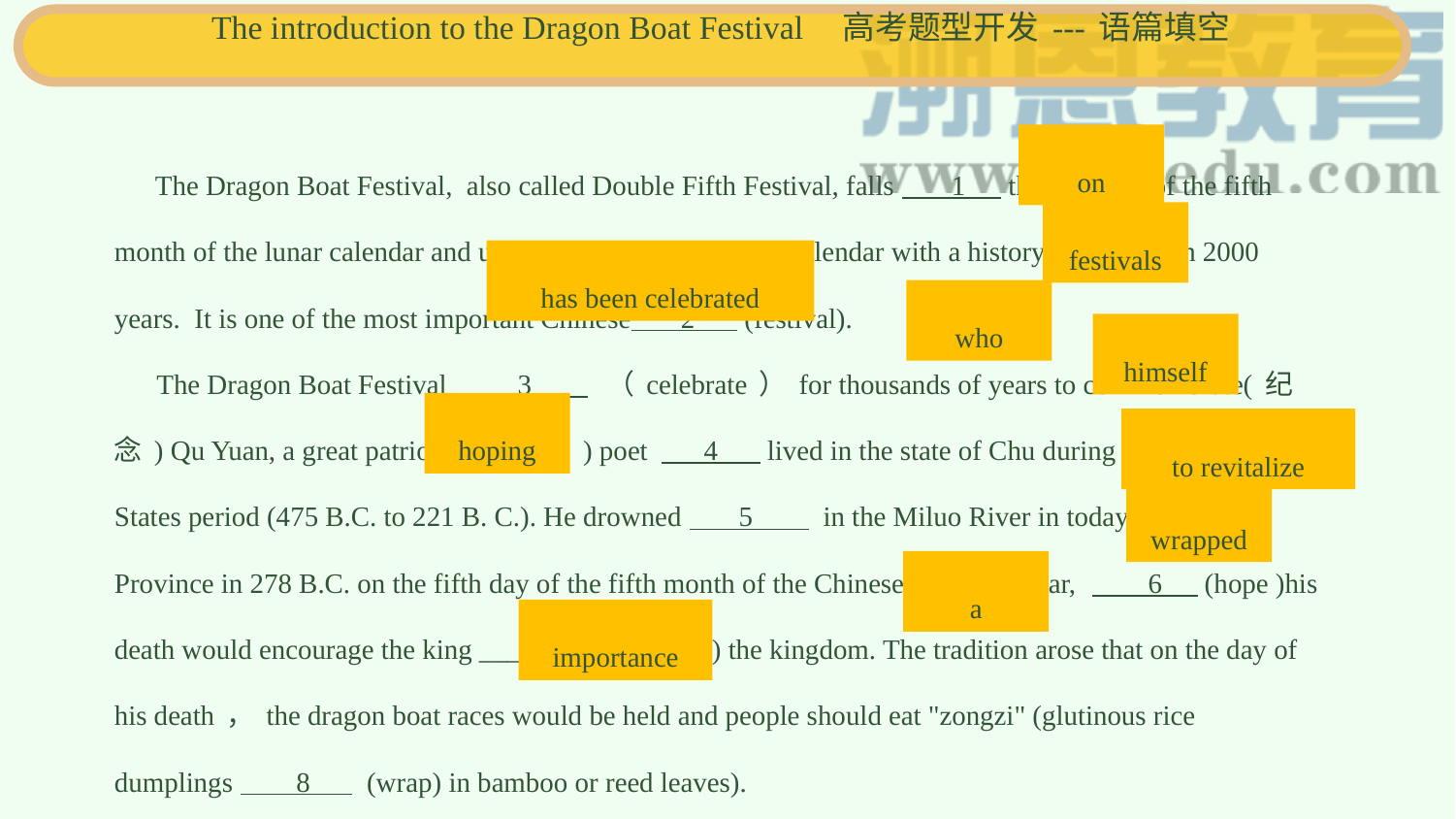

The introduction to the Dragon Boat Festival   高考题型开发---语篇填空

on
        The Dragon Boat Festival,  also called Double Fifth Festival, falls        1      the fifth day of the fifth month of the lunar calendar and usually in June in the Solar calendar with a history of more than 2000 years.  It is one of the most important Chinese       2       (festival).
      The Dragon Boat Festival          3         （celebrate）for thousands of years to commemorate(纪念) Qu Yuan, a great patriotic (爱国的) poet        4       lived in the state of Chu during the Warring States period (475 B.C. to 221 B. C.). He drowned        5          in the Miluo River in today‘s Hunan Province in 278 B.C. on the fifth day of the fifth month of the Chinese lunar calendar,          6      (hope )his death would encourage the king ____7___ (revitalize) the kingdom. The tradition arose that on the day of his death，the dragon boat races would be held and people should eat "zongzi" (glutinous rice dumplings         8        (wrap) in bamboo or reed leaves).
      Today, Dragon Boat Festival in the Chinese people is still        9       very popular grand festival. Country attaches great         10         (important)  to the protection of intangible cultural heritage(非物质文化遗产), May 20, 2006, the State Council approved the inclusion of the folk first batch of national intangible cultural heritage.
festivals
has been celebrated
who
himself
hoping
to revitalize
wrapped
a
importance